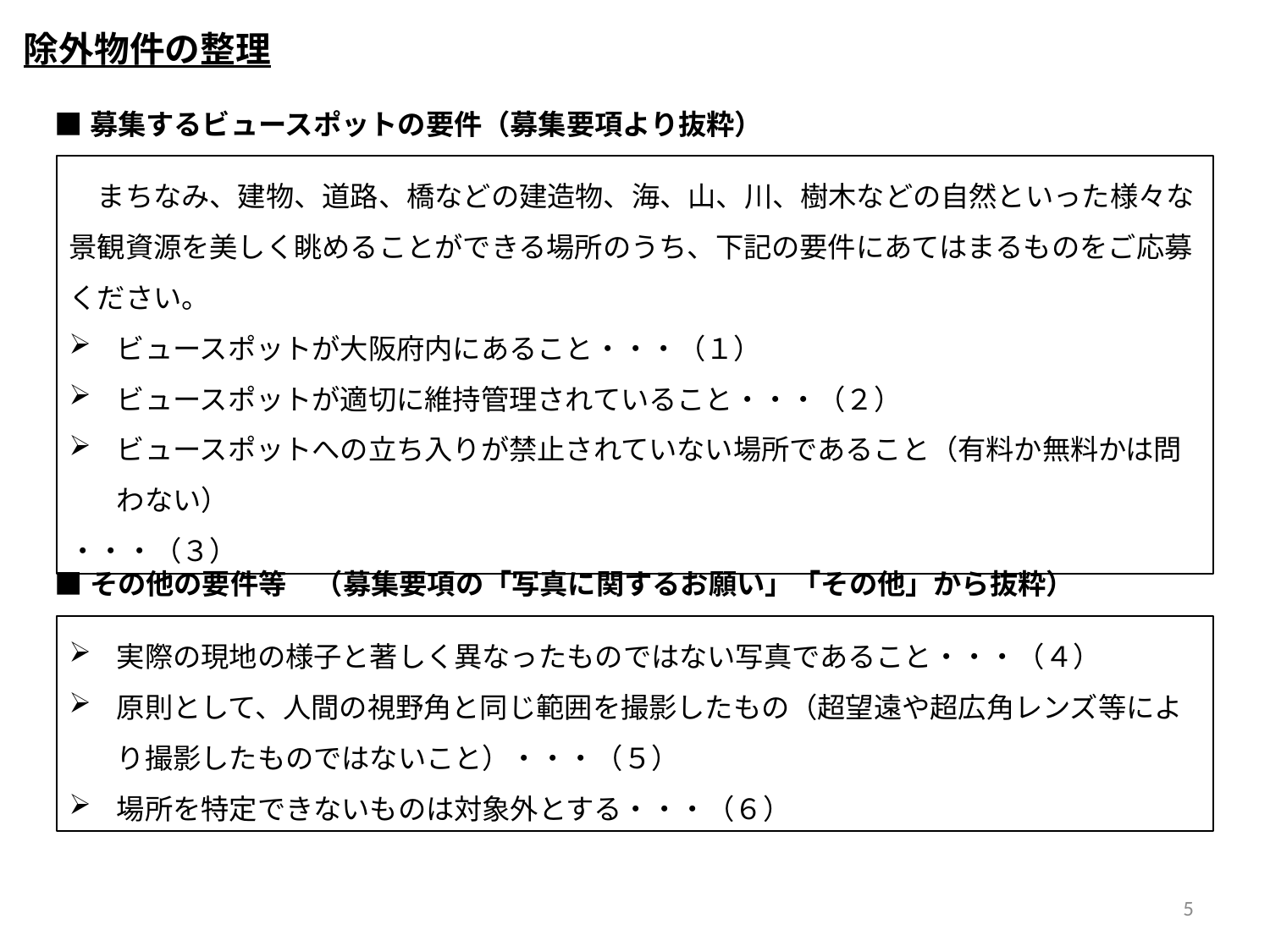

除外物件の整理
■募集するビュースポットの要件（募集要項より抜粋）
　まちなみ、建物、道路、橋などの建造物、海、山、川、樹木などの自然といった様々な景観資源を美しく眺めることができる場所のうち、下記の要件にあてはまるものをご応募ください。
ビュースポットが大阪府内にあること・・・（１）
ビュースポットが適切に維持管理されていること・・・（２）
ビュースポットへの立ち入りが禁止されていない場所であること（有料か無料かは問わない）
・・・（３）
■その他の要件等　（募集要項の「写真に関するお願い」「その他」から抜粋）
実際の現地の様子と著しく異なったものではない写真であること・・・（４）
原則として、人間の視野角と同じ範囲を撮影したもの（超望遠や超広角レンズ等により撮影したものではないこと）・・・（５）
場所を特定できないものは対象外とする・・・（６）
5